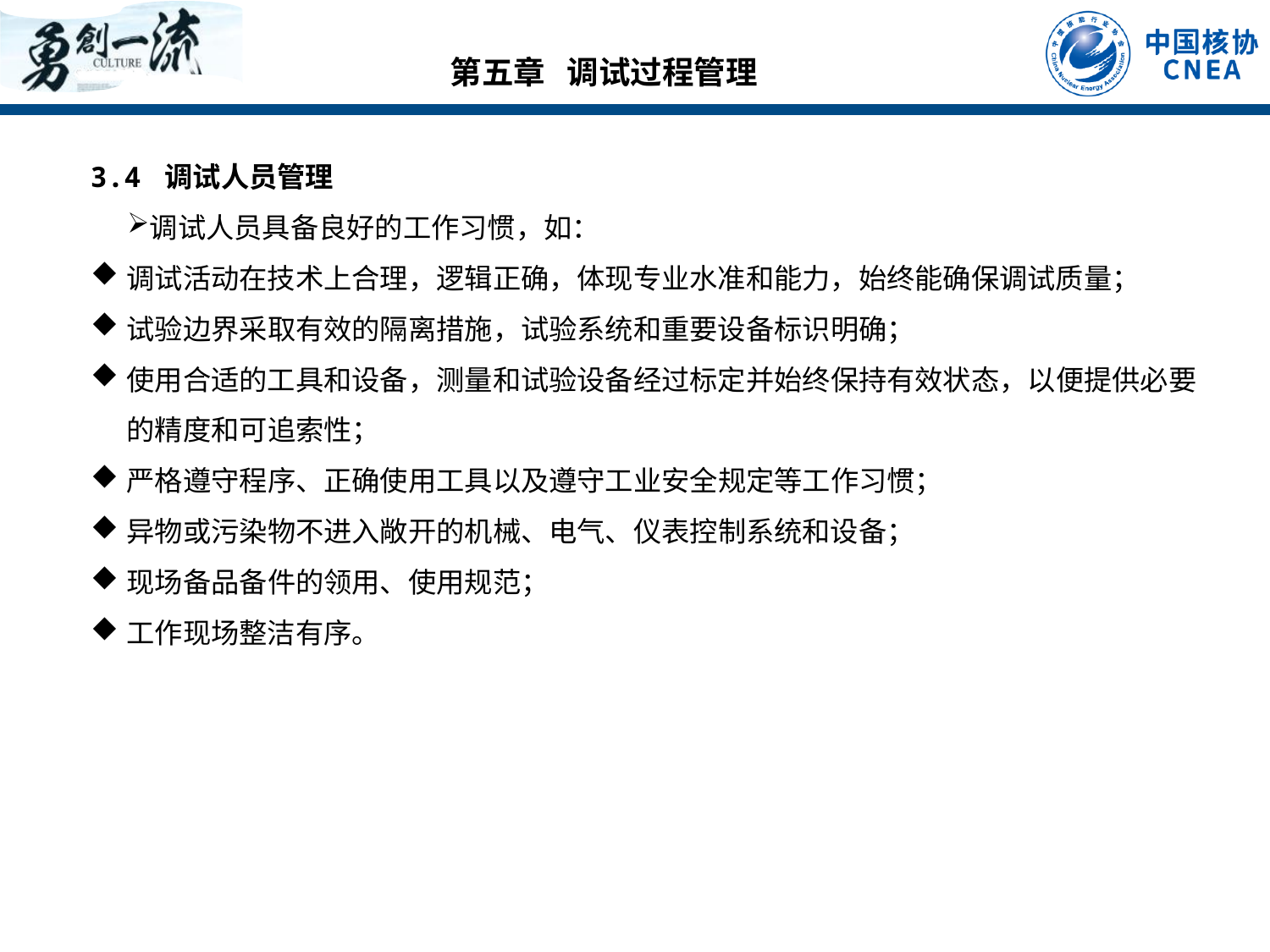

第五章   调试过程管理
3.4 调试人员管理
调试人员具备良好的工作习惯，如：
调试活动在技术上合理，逻辑正确，体现专业水准和能力，始终能确保调试质量；
试验边界采取有效的隔离措施，试验系统和重要设备标识明确；
使用合适的工具和设备，测量和试验设备经过标定并始终保持有效状态，以便提供必要的精度和可追索性；
严格遵守程序、正确使用工具以及遵守工业安全规定等工作习惯；
异物或污染物不进入敞开的机械、电气、仪表控制系统和设备；
现场备品备件的领用、使用规范；
工作现场整洁有序。